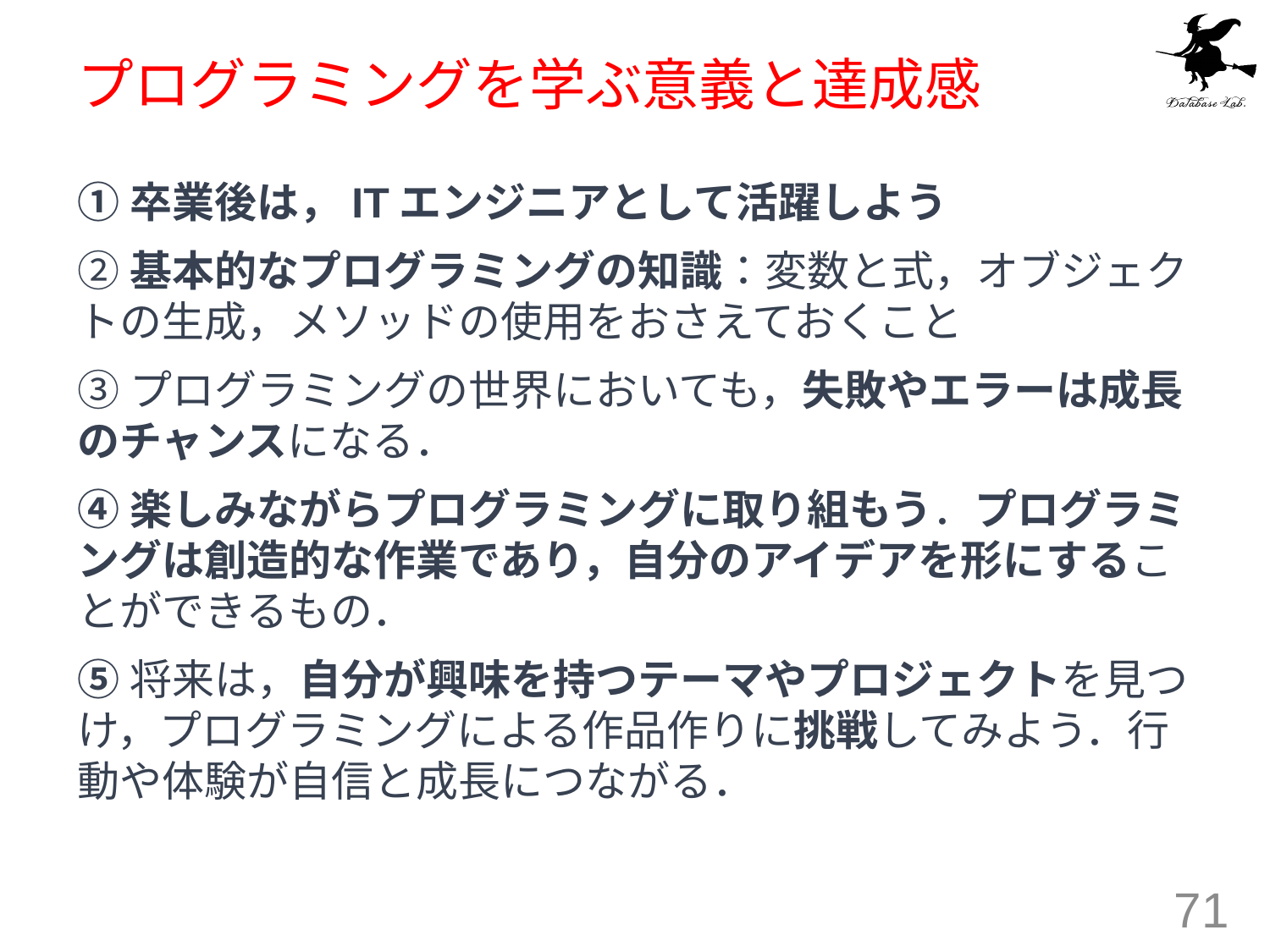

# プログラミングを学ぶ意義と達成感
①卒業後は，ITエンジニアとして活躍しよう
②基本的なプログラミングの知識：変数と式，オブジェクトの生成，メソッドの使用をおさえておくこと
③プログラミングの世界においても，失敗やエラーは成長のチャンスになる．
④楽しみながらプログラミングに取り組もう．プログラミングは創造的な作業であり，自分のアイデアを形にすることができるもの．
⑤将来は，自分が興味を持つテーマやプロジェクトを見つけ，プログラミングによる作品作りに挑戦してみよう．行動や体験が自信と成長につながる．

71